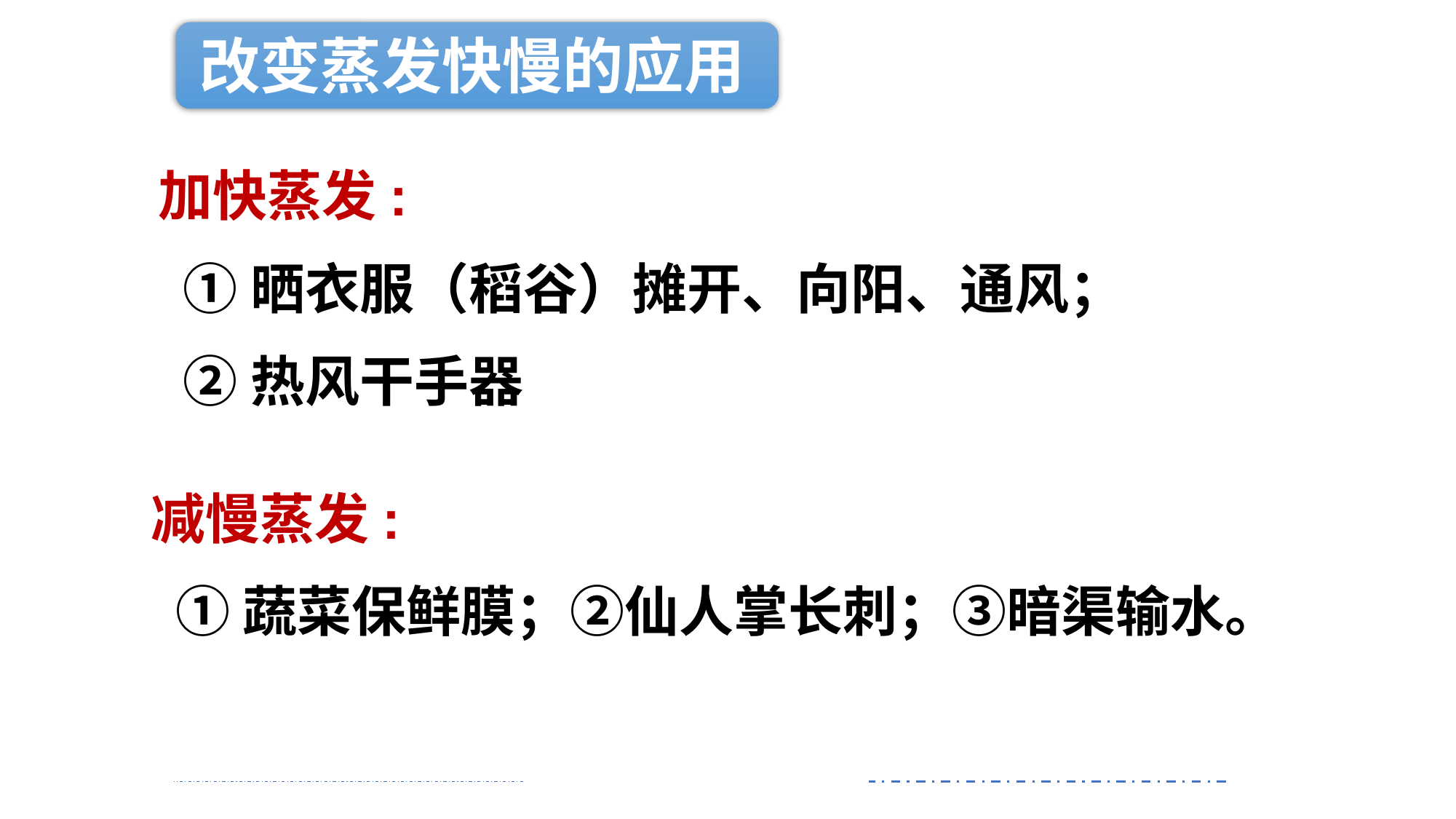

改变蒸发快慢的应用
加快蒸发:
  ①晒衣服（稻谷）摊开、向阳、通风；
  ②热风干手器

减慢蒸发:
  ①蔬菜保鲜膜；②仙人掌长刺；③暗渠输水。